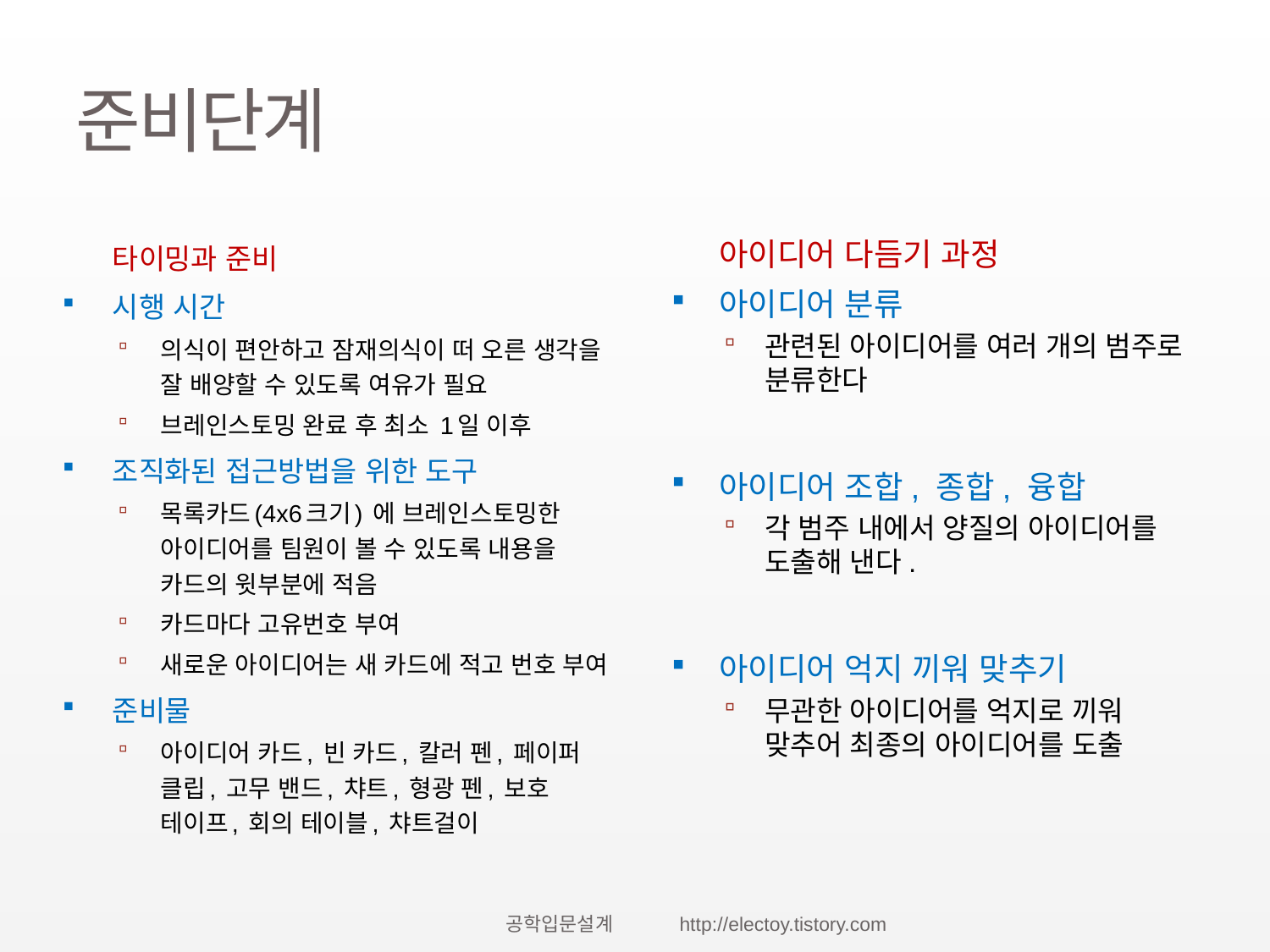

# 준비단계
	타이밍과 준비
시행 시간
의식이 편안하고 잠재의식이 떠 오른 생각을 잘 배양할 수 있도록 여유가 필요
브레인스토밍 완료 후 최소 1일 이후
조직화된 접근방법을 위한 도구
목록카드(4x6크기) 에 브레인스토밍한 아이디어를 팀원이 볼 수 있도록 내용을 카드의 윗부분에 적음
카드마다 고유번호 부여
새로운 아이디어는 새 카드에 적고 번호 부여
준비물
아이디어 카드, 빈 카드, 칼러 펜, 페이퍼 클립, 고무 밴드, 챠트, 형광 펜, 보호 테이프, 회의 테이블, 챠트걸이

	아이디어 다듬기 과정
아이디어 분류
관련된 아이디어를 여러 개의 범주로 분류한다

아이디어 조합, 종합, 융합
각 범주 내에서 양질의 아이디어를 도출해 낸다.

아이디어 억지 끼워 맞추기
무관한 아이디어를 억지로 끼워 맞추어 최종의 아이디어를 도출

공학입문설계          http://electoy.tistory.com